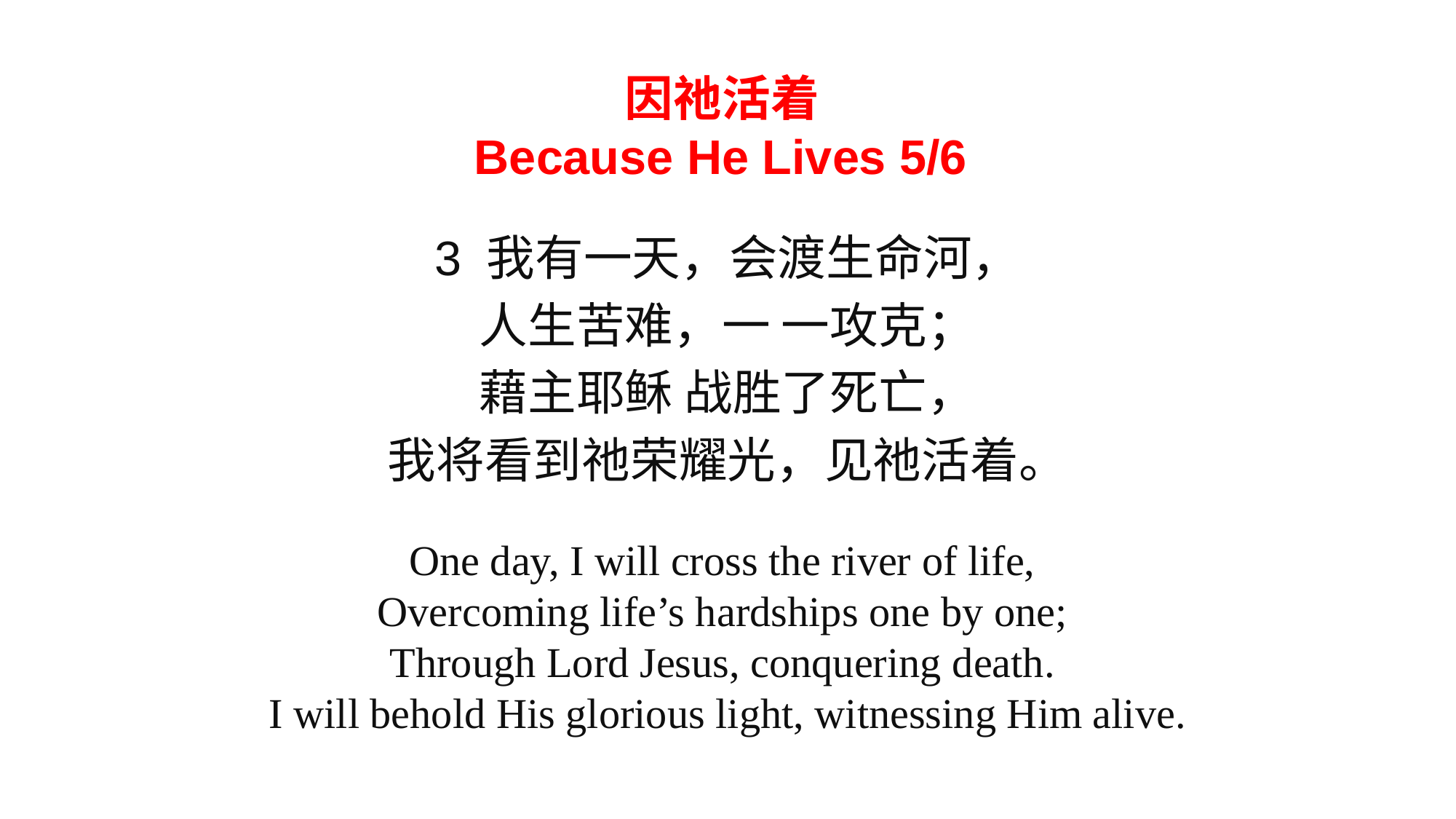

因祂活着
Because He Lives 5/6
3 我有一天，会渡生命河，
人生苦难，一 一攻克；
藉主耶稣 战胜了死亡，
我将看到祂荣耀光，见祂活着。

One day, I will cross the river of life,
Overcoming life’s hardships one by one;
Through Lord Jesus, conquering death.
I will behold His glorious light, witnessing Him alive.